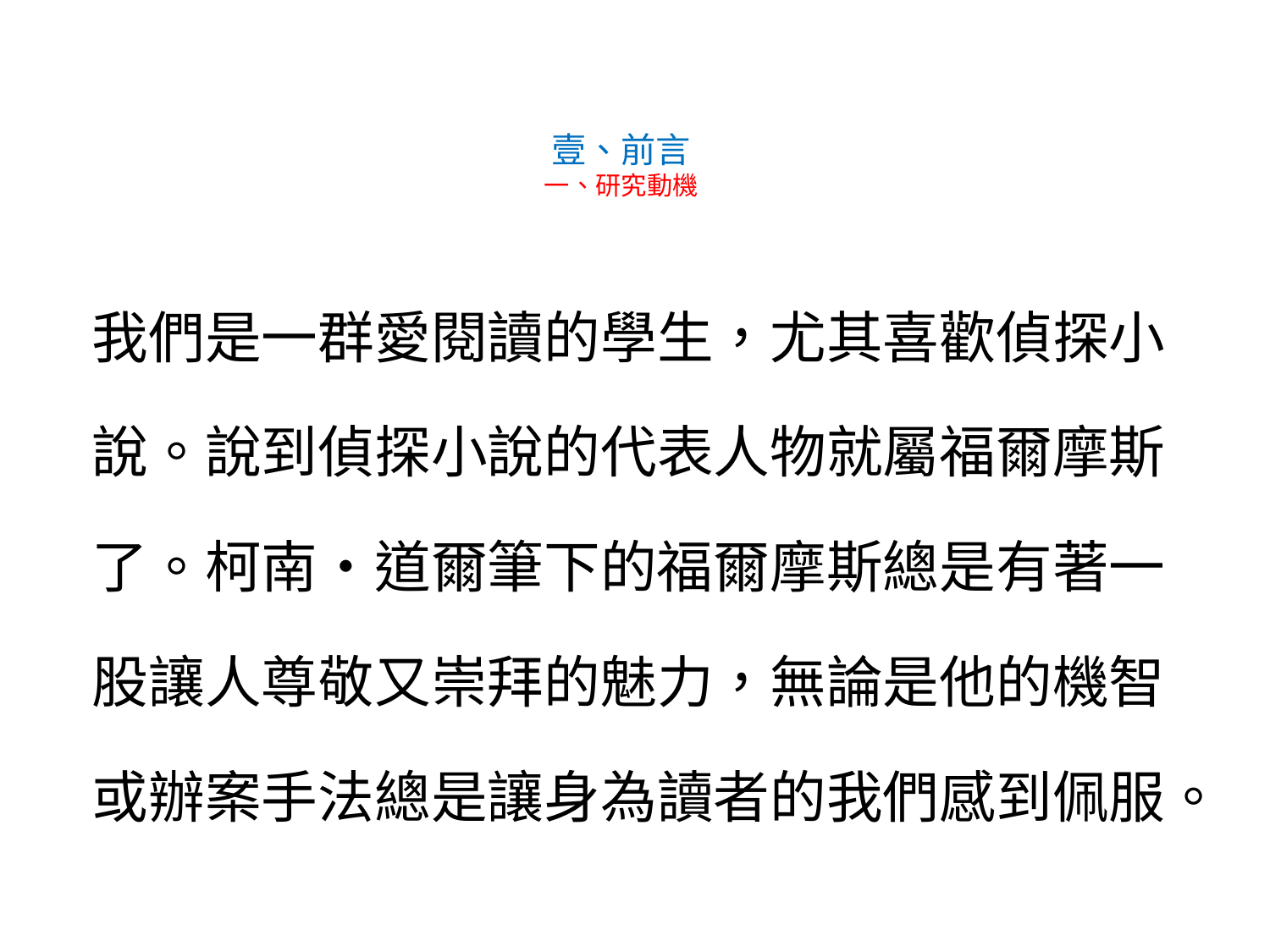

# 壹、前言 一、研究動機
我們是一群愛閱讀的學生，尤其喜歡偵探小說。說到偵探小說的代表人物就屬福爾摩斯了。柯南•道爾筆下的福爾摩斯總是有著一股讓人尊敬又崇拜的魅力，無論是他的機智或辦案手法總是讓身為讀者的我們感到佩服。